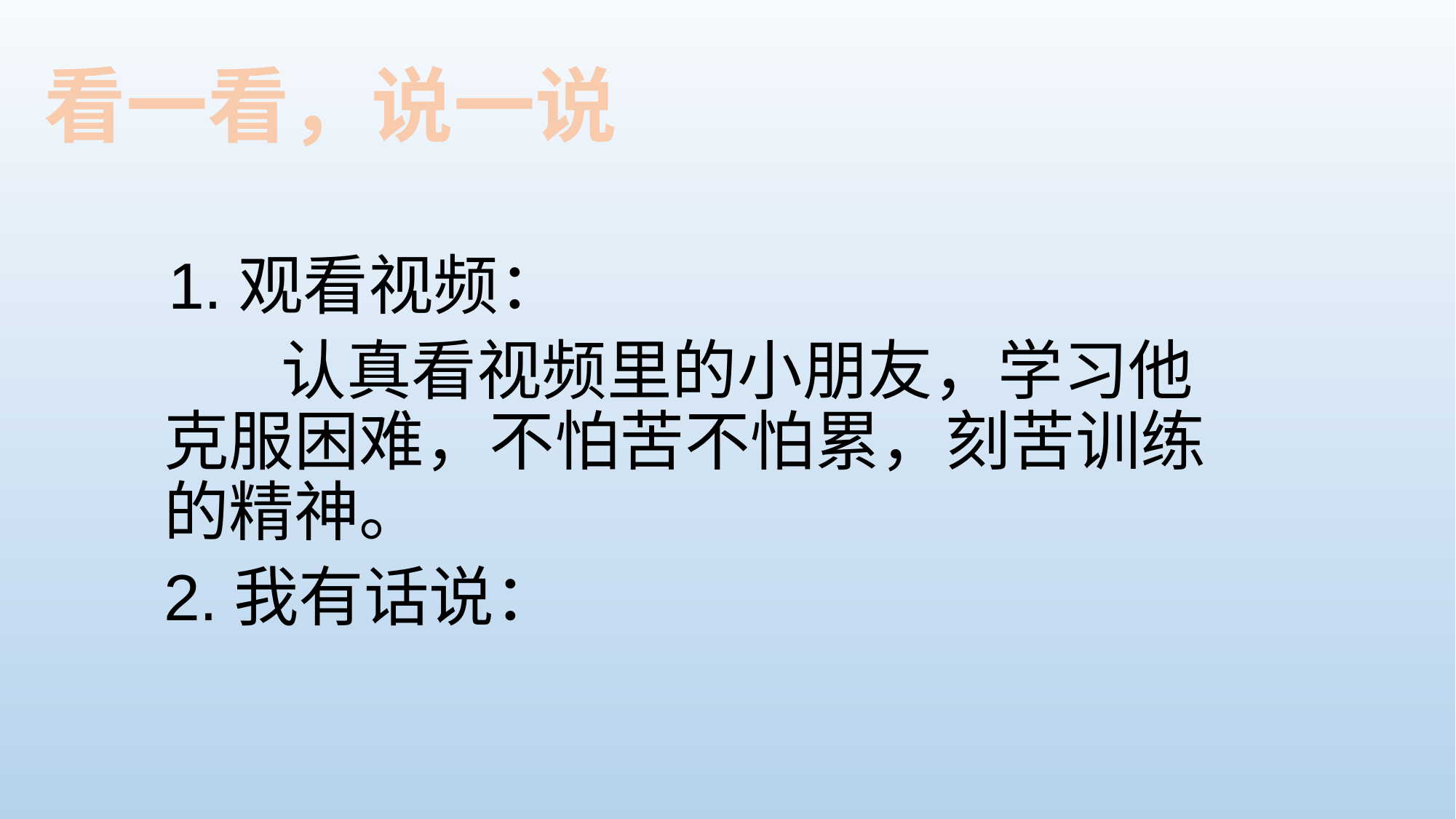

# 看一看，说一说
 1.观看视频：
       认真看视频里的小朋友，学习他克服困难，不怕苦不怕累，刻苦训练的精神。
2.我有话说：